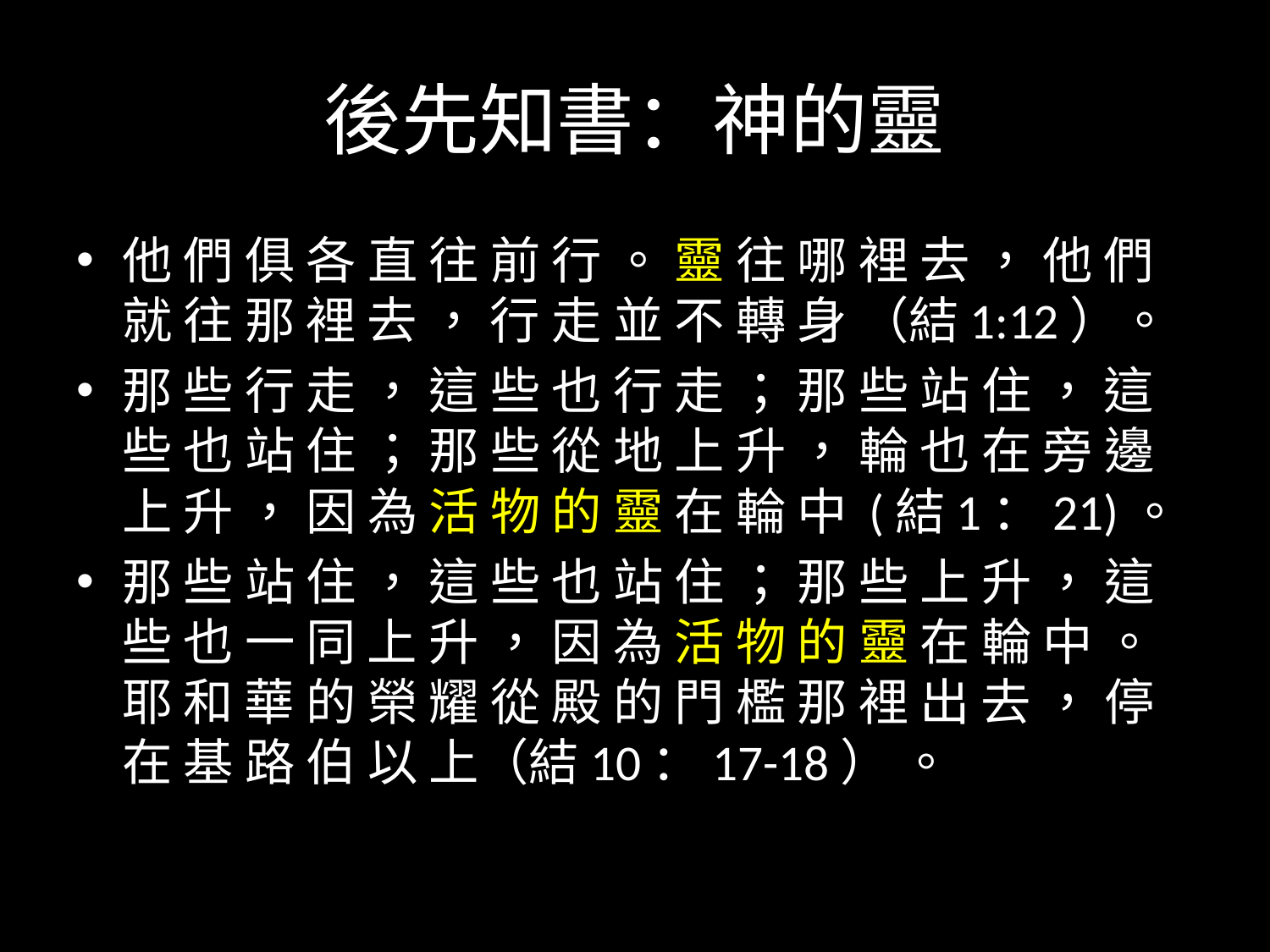

# 後先知書：神的靈
他 們 俱 各 直 往 前 行 。 靈 往 哪 裡 去 ， 他 們 就 往 那 裡 去 ， 行 走 並 不 轉 身 （結1:12）。
那 些 行 走 ， 這 些 也 行 走 ； 那 些 站 住 ， 這 些 也 站 住 ； 那 些 從 地 上 升 ， 輪 也 在 旁 邊 上 升 ， 因 為 活 物 的 靈 在 輪 中 (結1：21)。
那 些 站 住 ， 這 些 也 站 住 ； 那 些 上 升 ， 這 些 也 一 同 上 升 ， 因 為 活 物 的 靈 在 輪 中 。耶 和 華 的 榮 耀 從 殿 的 門 檻 那 裡 出 去 ， 停 在 基 路 伯 以 上（結10：17-18） 。